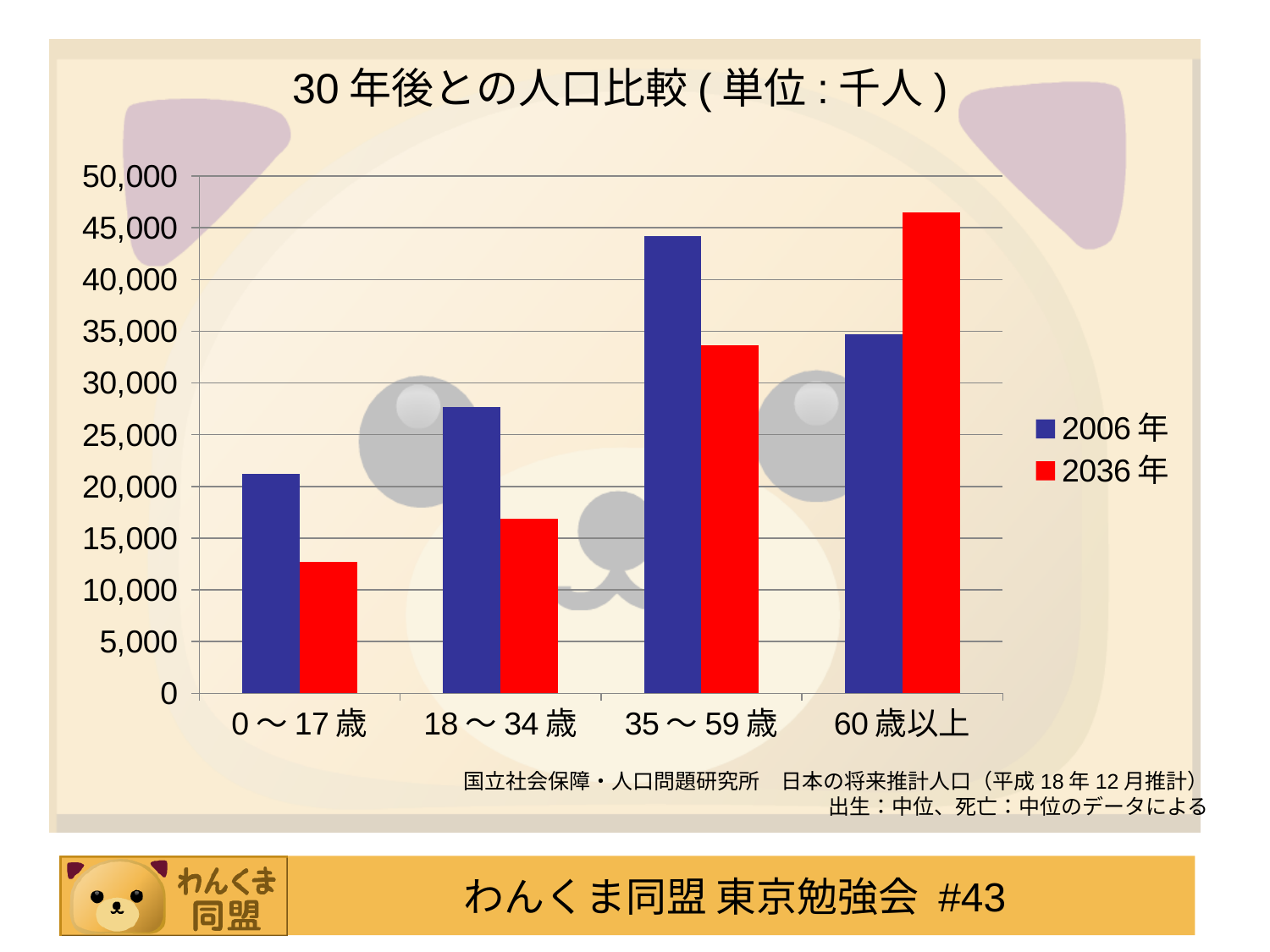

# 30年後との人口比較(単位:千人)

### Chart

| Category | 2006年 | 2036年 |
|---|---|---|
| 0～17歳 | 21167.153999999988 | 12686.846 |
| 18～34歳 | 27651.895 | 16861.249 |
| 35～59歳 | 44201.444 | 33685.182 |
| 60歳以上 | 34741.85400000002 | 46480.827000000005 |
国立社会保障・人口問題研究所　日本の将来推計人口（平成18年12月推計）
出生：中位、死亡：中位のデータによる